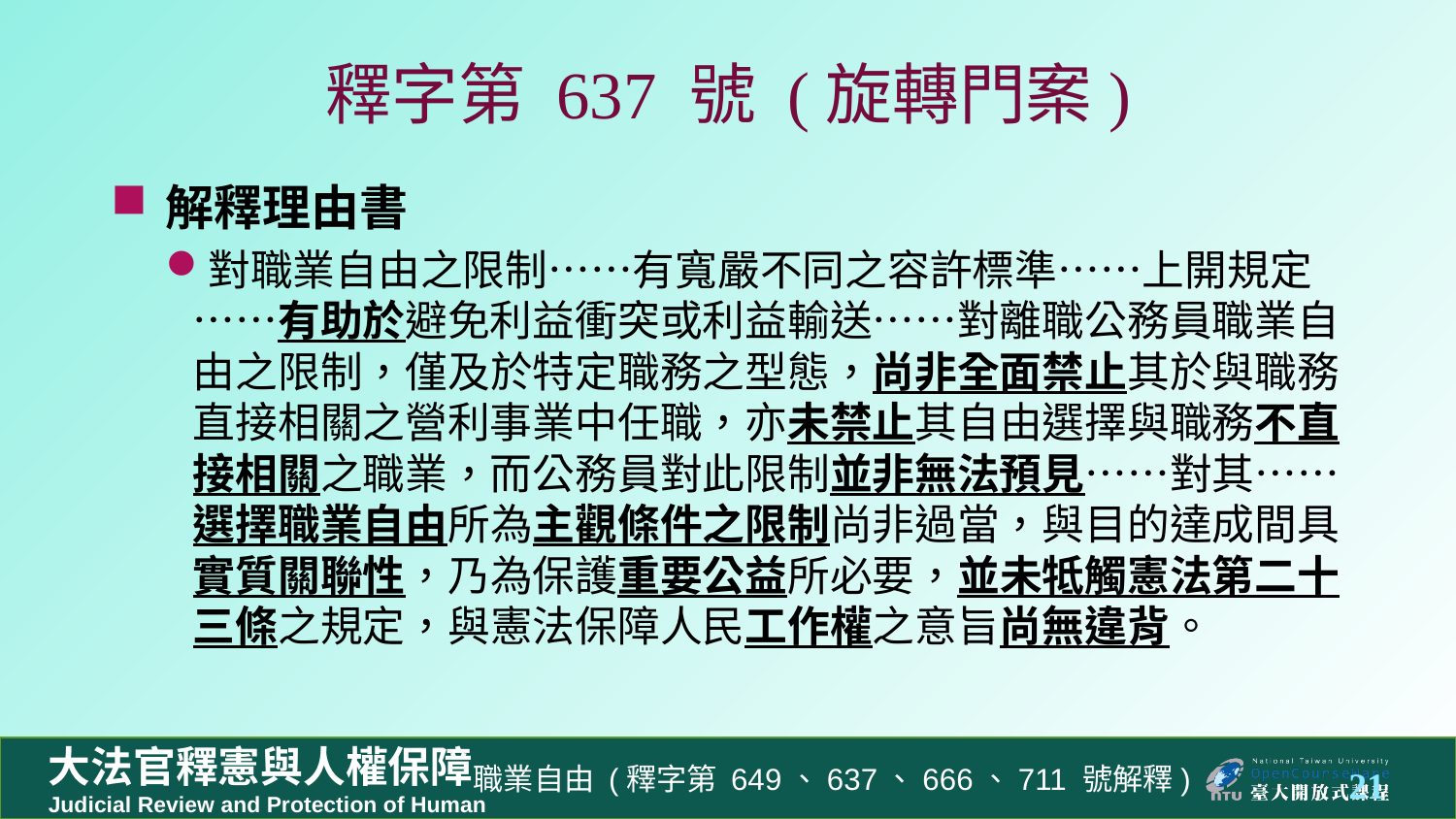

# 釋字第 637 號 (旋轉門案)
解釋理由書
對職業自由之限制……有寬嚴不同之容許標準……上開規定……有助於避免利益衝突或利益輸送……對離職公務員職業自由之限制，僅及於特定職務之型態，尚非全面禁止其於與職務直接相關之營利事業中任職，亦未禁止其自由選擇與職務不直接相關之職業，而公務員對此限制並非無法預見……對其……選擇職業自由所為主觀條件之限制尚非過當，與目的達成間具實質關聯性，乃為保護重要公益所必要，並未牴觸憲法第二十三條之規定，與憲法保障人民工作權之意旨尚無違背。